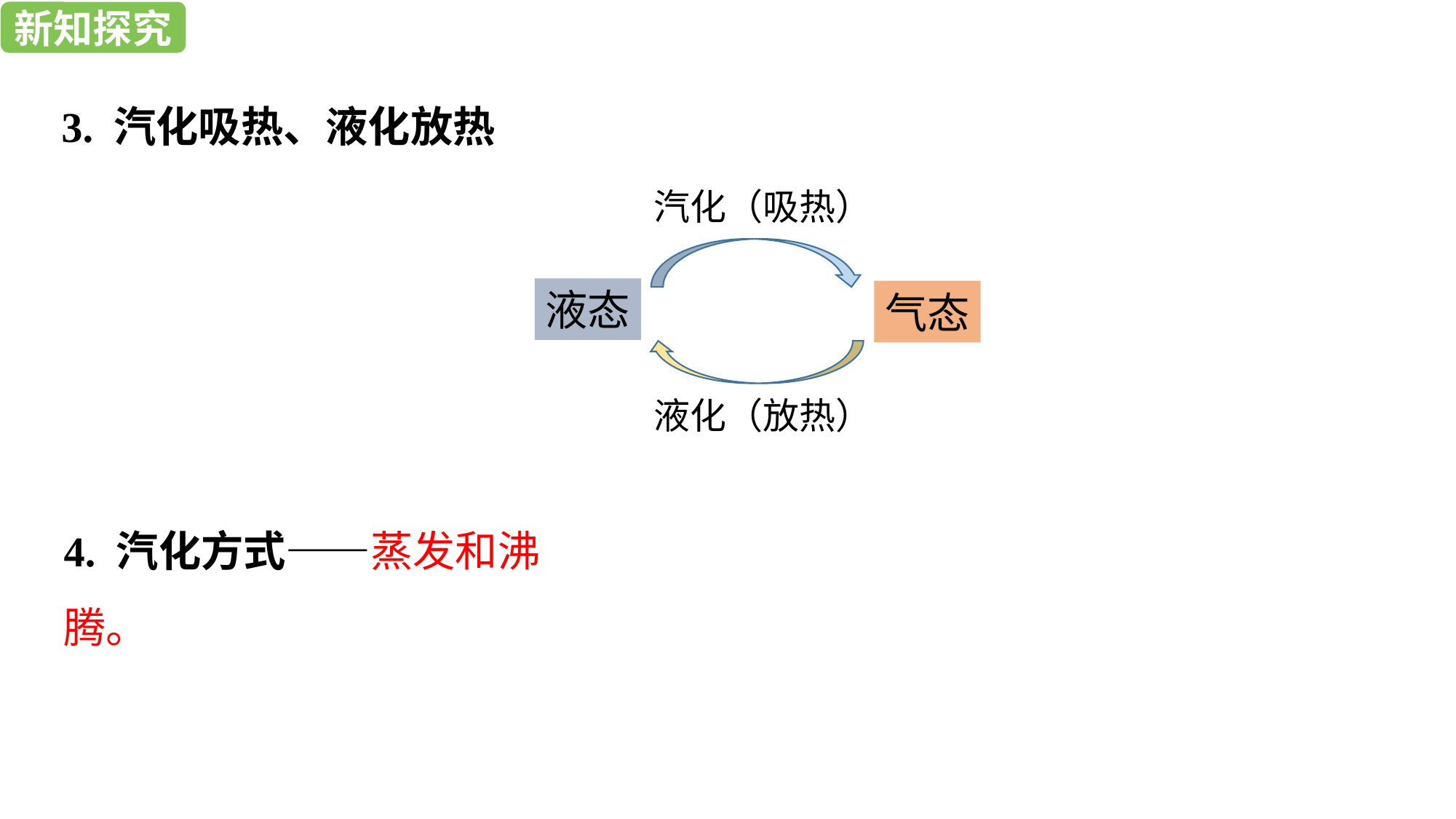

新知探究
新知探究
3. 汽化吸热、液化放热
汽化（吸热）

液态
气态

液化（放热）
4. 汽化方式——蒸发和沸腾。